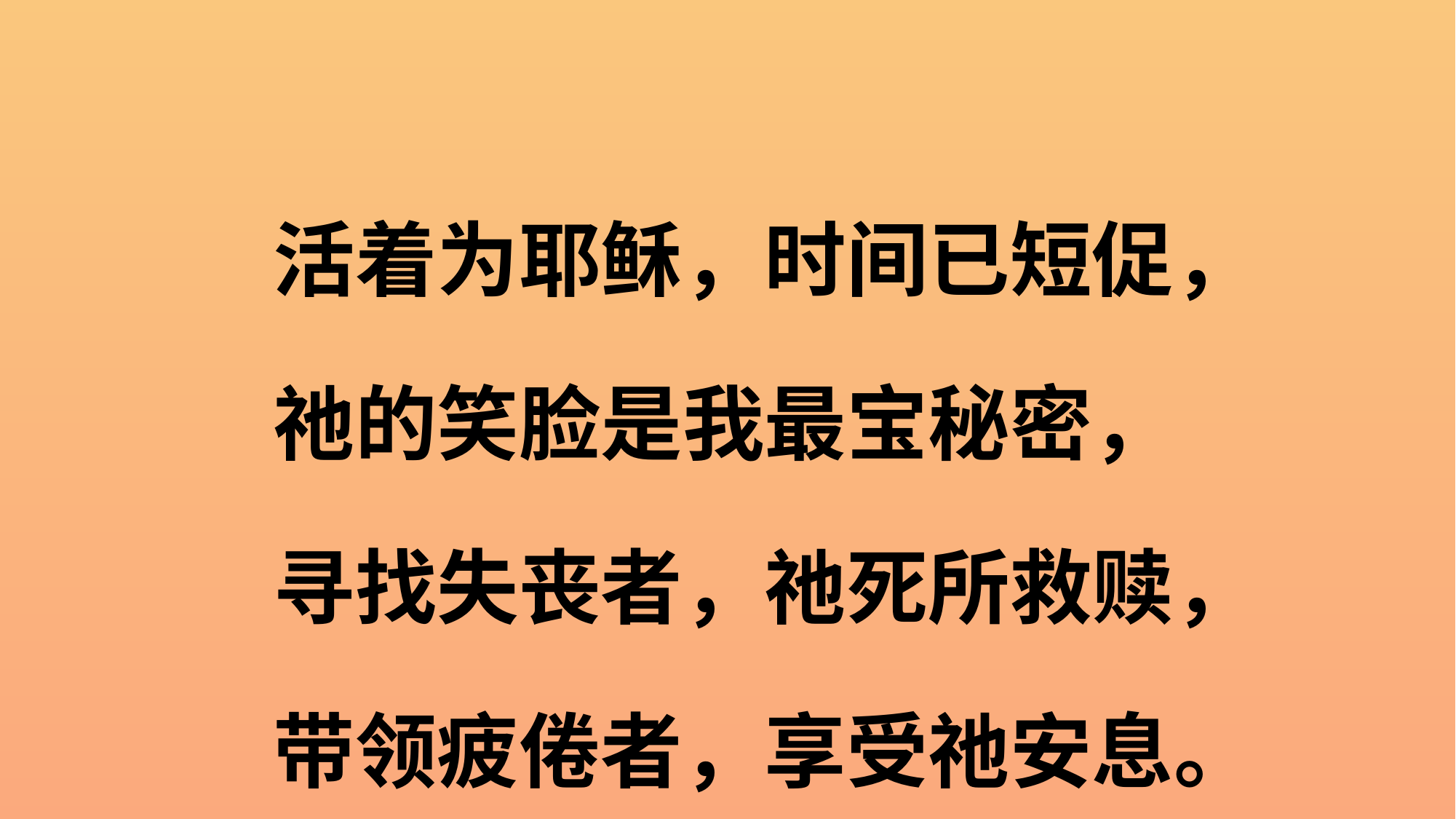

活着为耶稣，时间已短促，
祂的笑脸是我最宝秘密，
寻找失丧者，祂死所救赎，
带领疲倦者，享受祂安息。